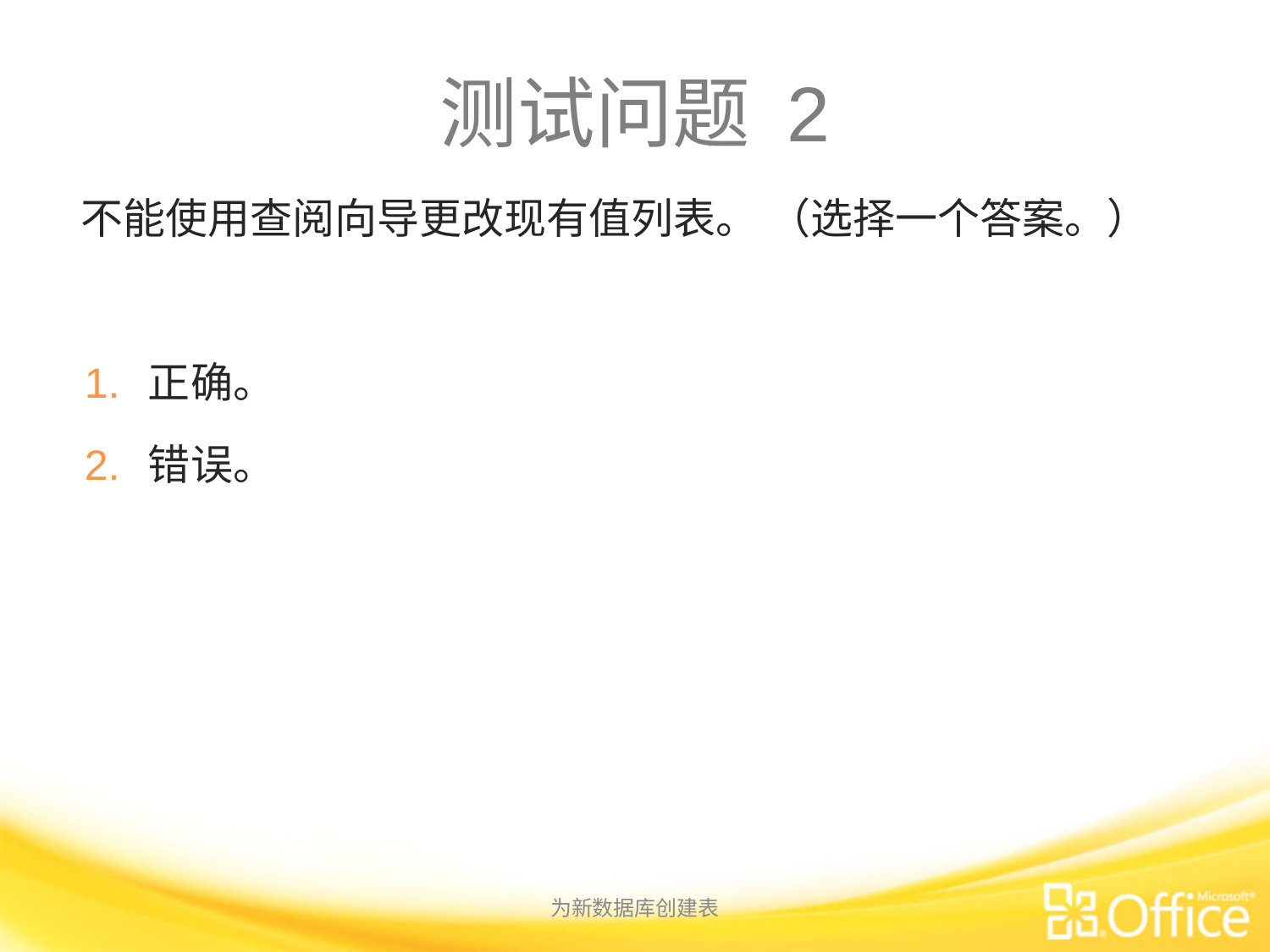

# 测试问题 2
不能使用查阅向导更改现有值列表。 （选择一个答案。）
正确。
错误。
为新数据库创建表